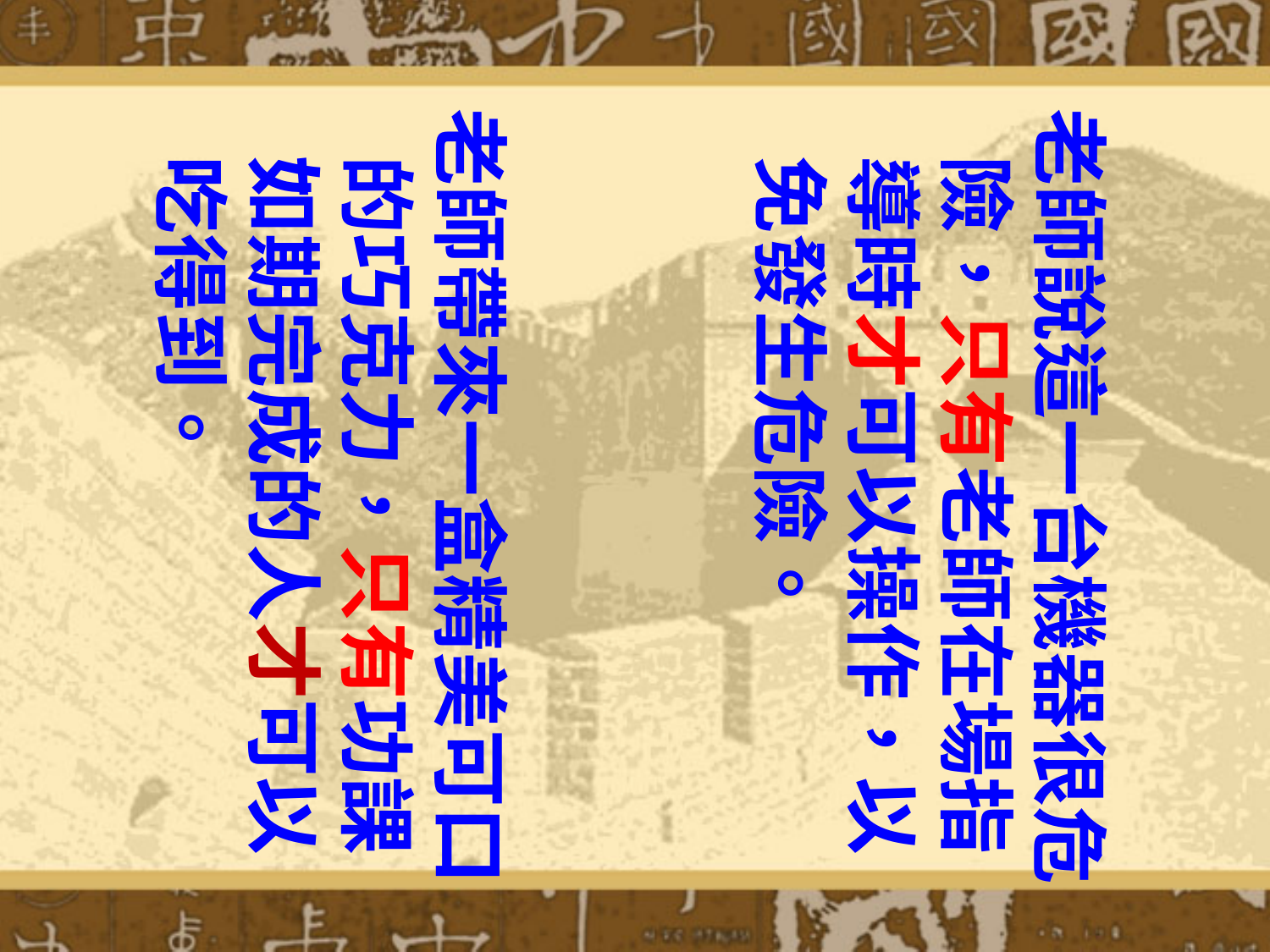

老師帶來一盒精美可口的巧克力，只有功課如期完成的人才可以吃得到。
老師說這一台機器很危險，只有老師在場指導時才可以操作，以免發生危險。